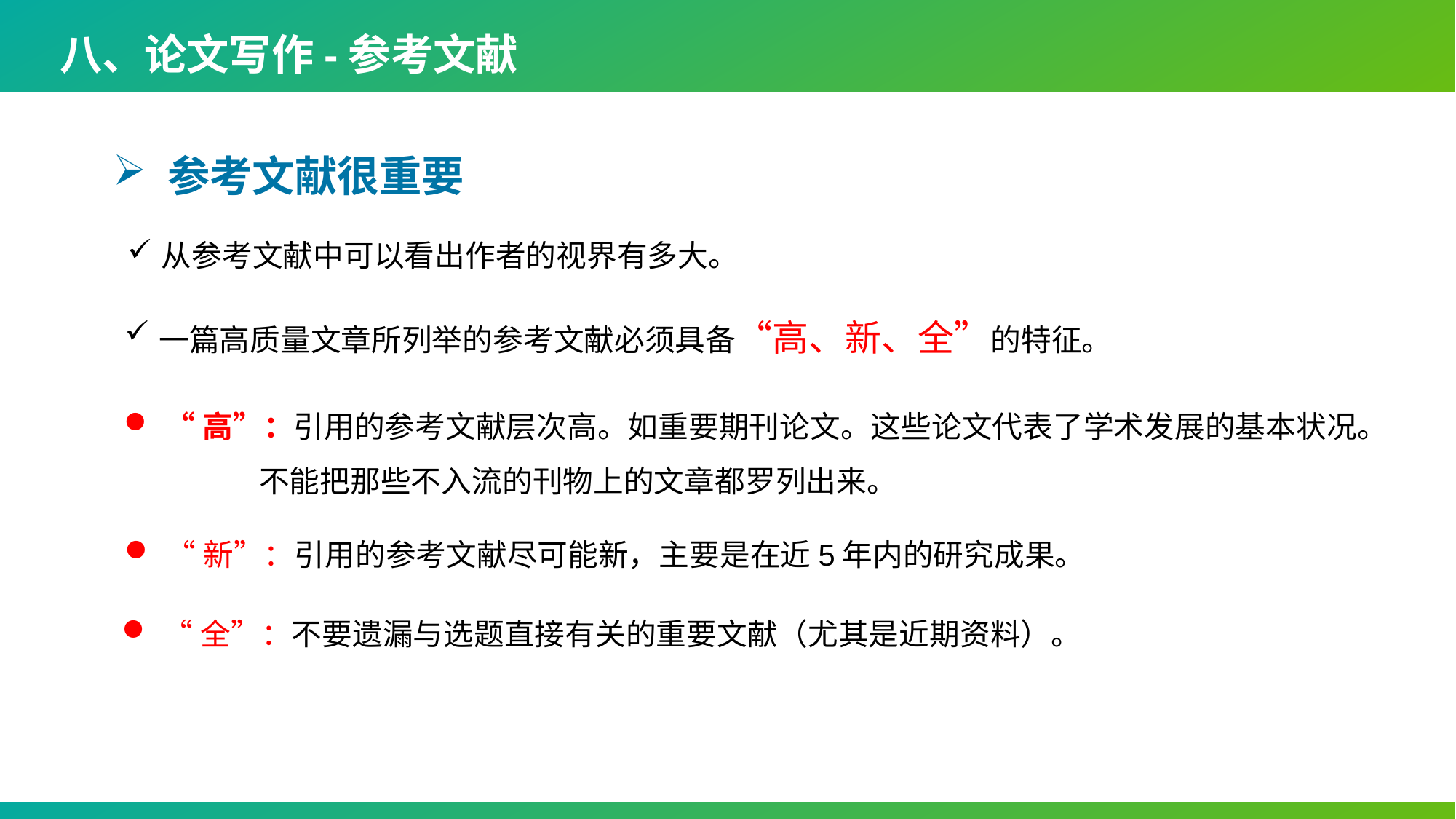

八、论文写作-参考文献
参考文献很重要
从参考文献中可以看出作者的视界有多大。
一篇高质量文章所列举的参考文献必须具备“高、新、全”的特征。
“高”：引用的参考文献层次高。如重要期刊论文。这些论文代表了学术发展的基本状况。
                   不能把那些不入流的刊物上的文章都罗列出来。
“新”：引用的参考文献尽可能新，主要是在近5年内的研究成果。
“全”：不要遗漏与选题直接有关的重要文献（尤其是近期资料）。